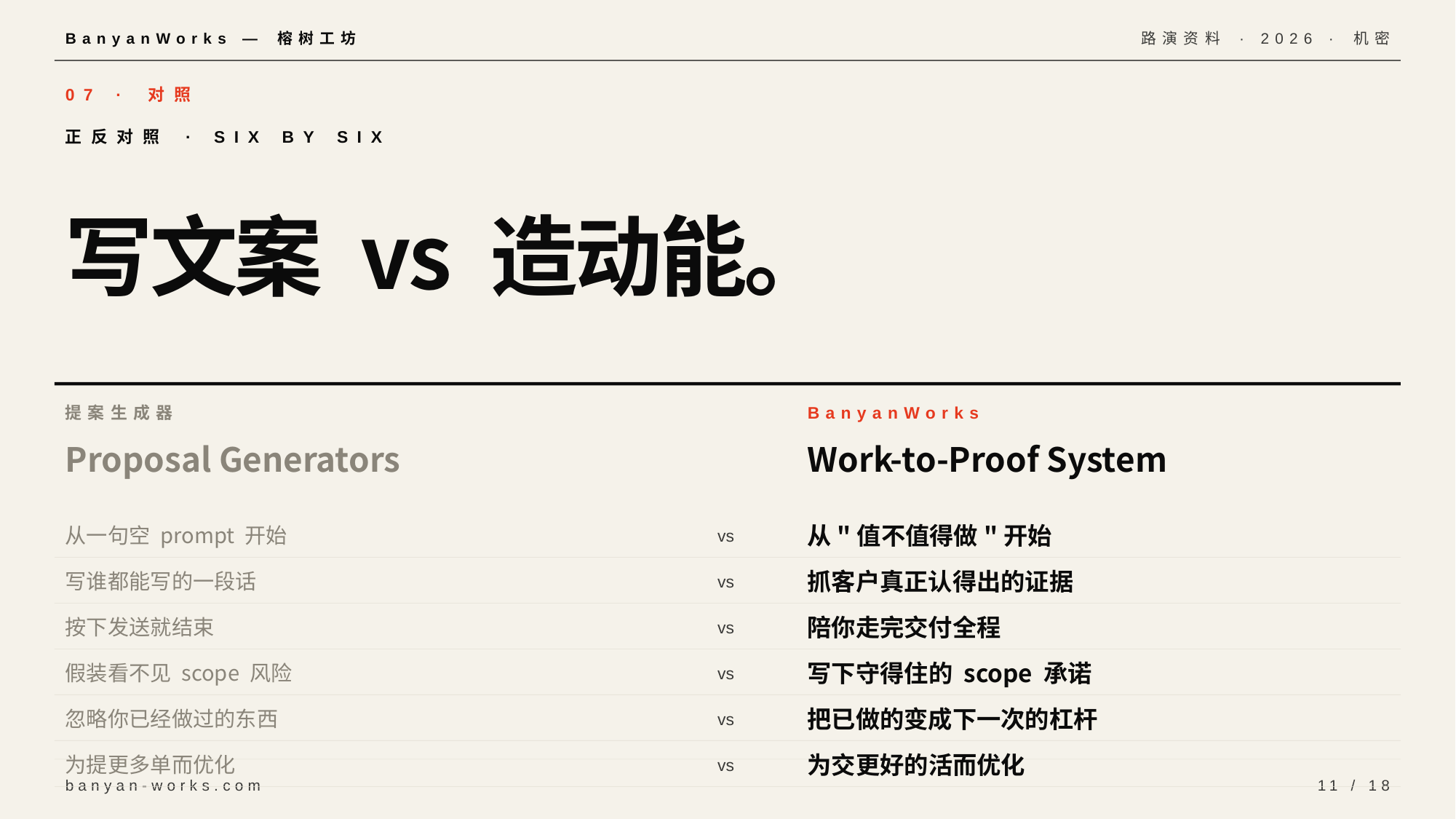

BanyanWorks — 榕树工坊
路演资料 · 2026 · 机密

07 · 对照
正反对照 · SIX BY SIX
写文案 vs 造动能。

提案生成器
BanyanWorks
Proposal Generators
Work-to-Proof System
从一句空 prompt 开始
vs
从"值不值得做"开始

写谁都能写的一段话
vs
抓客户真正认得出的证据

按下发送就结束
vs
陪你走完交付全程

假装看不见 scope 风险
vs
写下守得住的 scope 承诺

忽略你已经做过的东西
vs
把已做的变成下一次的杠杆

为提更多单而优化
vs
为交更好的活而优化

banyan-works.com
11 / 18